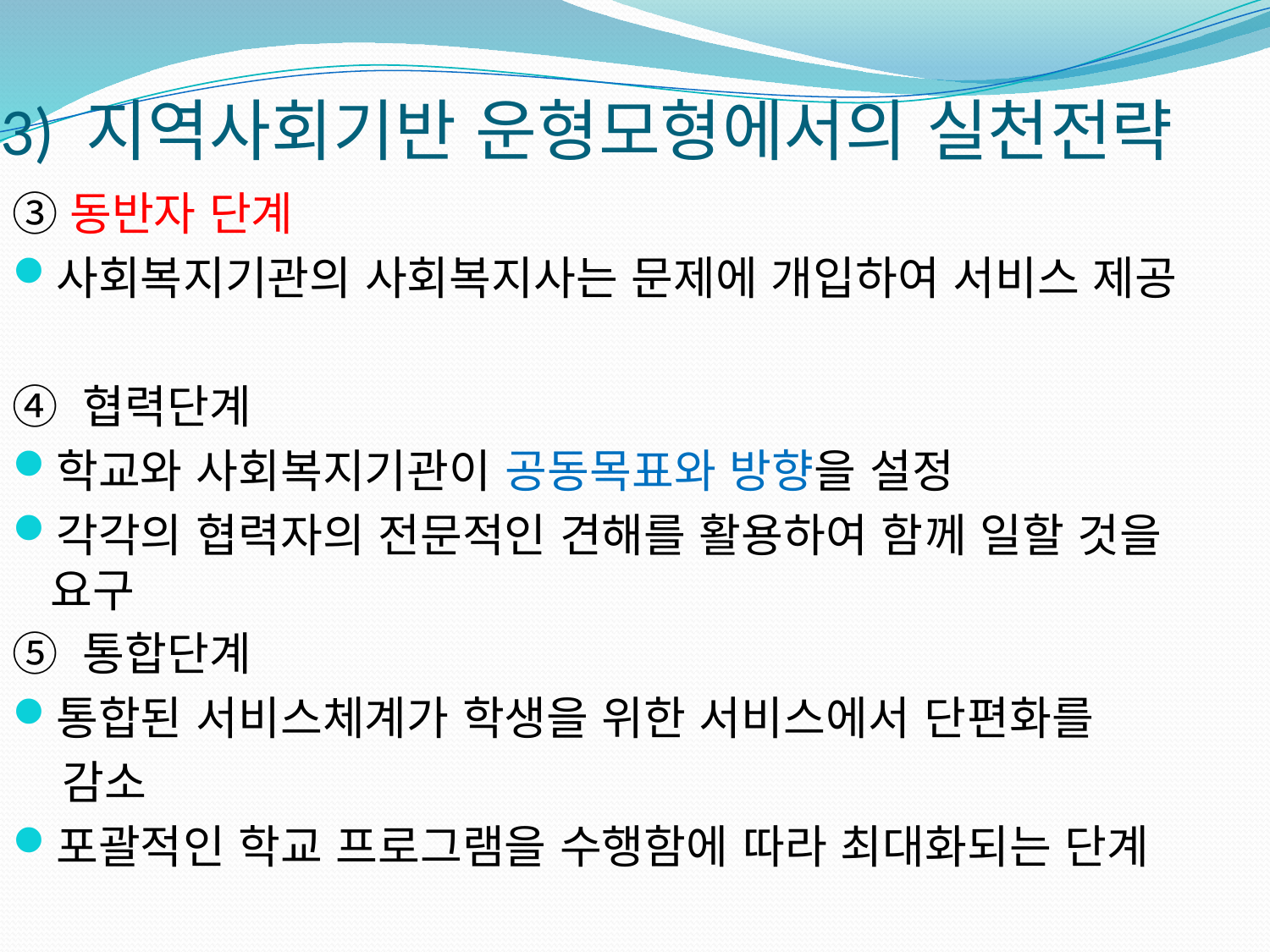

# 3) 지역사회기반 운형모형에서의 실천전략
③동반자 단계
사회복지기관의 사회복지사는 문제에 개입하여 서비스 제공

④ 협력단계
학교와 사회복지기관이 공동목표와 방향을 설정
각각의 협력자의 전문적인 견해를 활용하여 함께 일할 것을 요구
⑤ 통합단계
통합된 서비스체계가 학생을 위한 서비스에서 단편화를
   감소
포괄적인 학교 프로그램을 수행함에 따라 최대화되는 단계